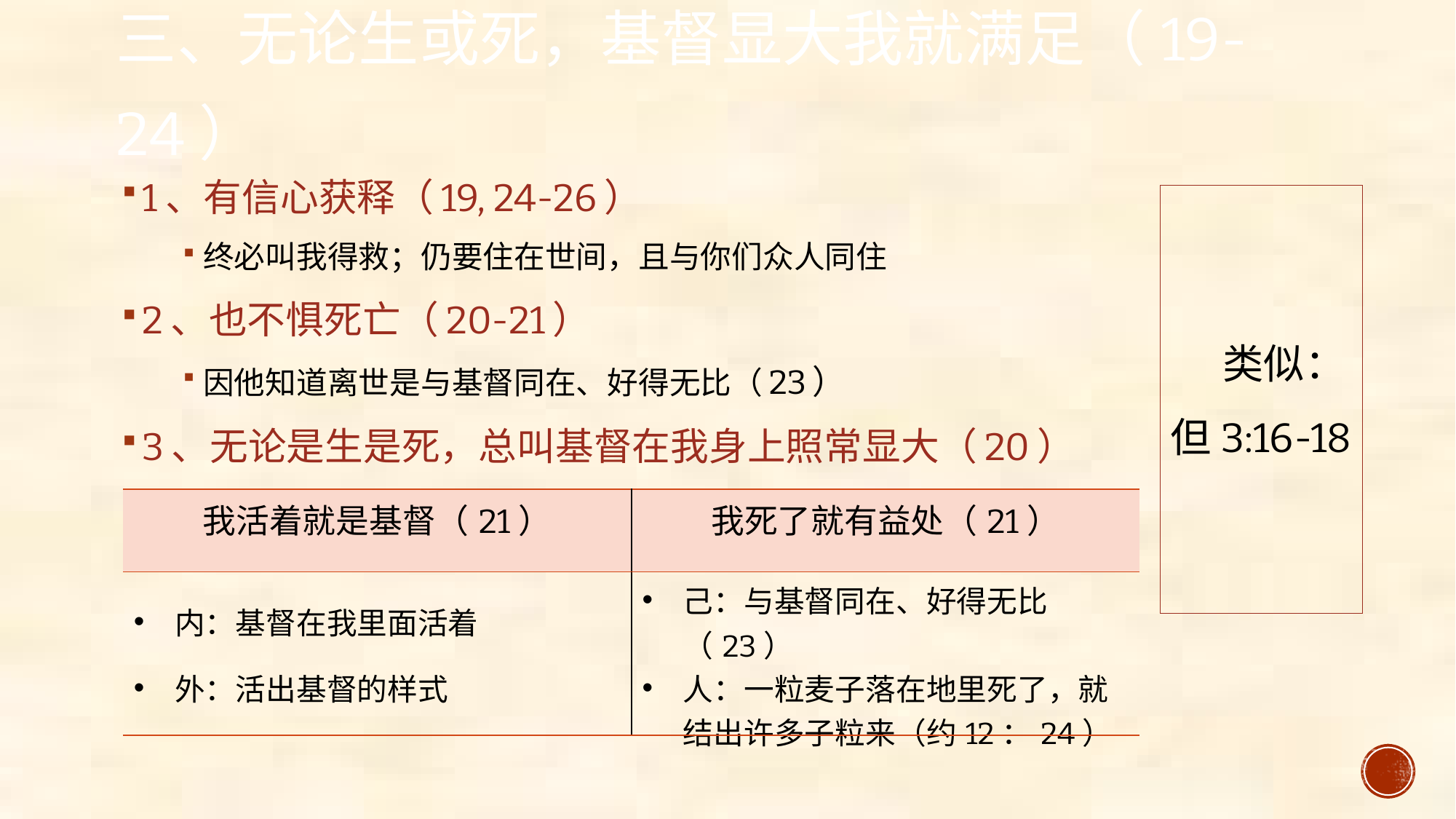

# 三、无论生或死，基督显大我就满足（19-24）
1、有信心获释（19, 24-26）
终必叫我得救；仍要住在世间，且与你们众人同住
2、也不惧死亡（20-21）
因他知道离世是与基督同在、好得无比（23）
3、无论是生是死，总叫基督在我身上照常显大（20）

    类似：
但3:16-18

| 我活着就是基督（21） | 我死了就有益处（21） |
| --- | --- |
| 内：基督在我里面活着 外：活出基督的样式 | 己：与基督同在、好得无比（23） 人：一粒麦子落在地里死了，就结出许多子粒来（约12：24） |